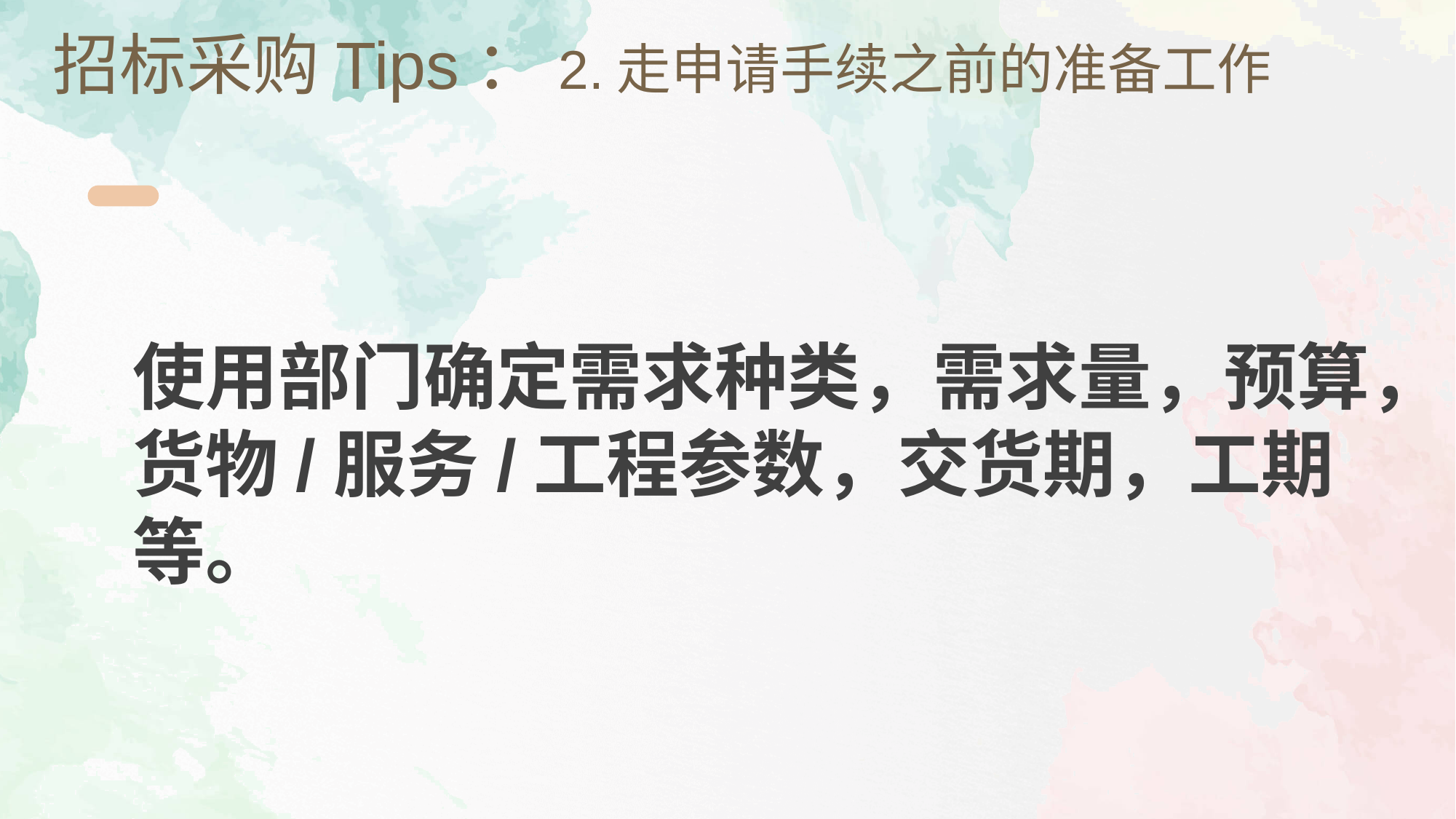

招标采购Tips：2.走申请手续之前的准备工作

使用部门确定需求种类，需求量，预算，货物/服务/工程参数，交货期，工期等。